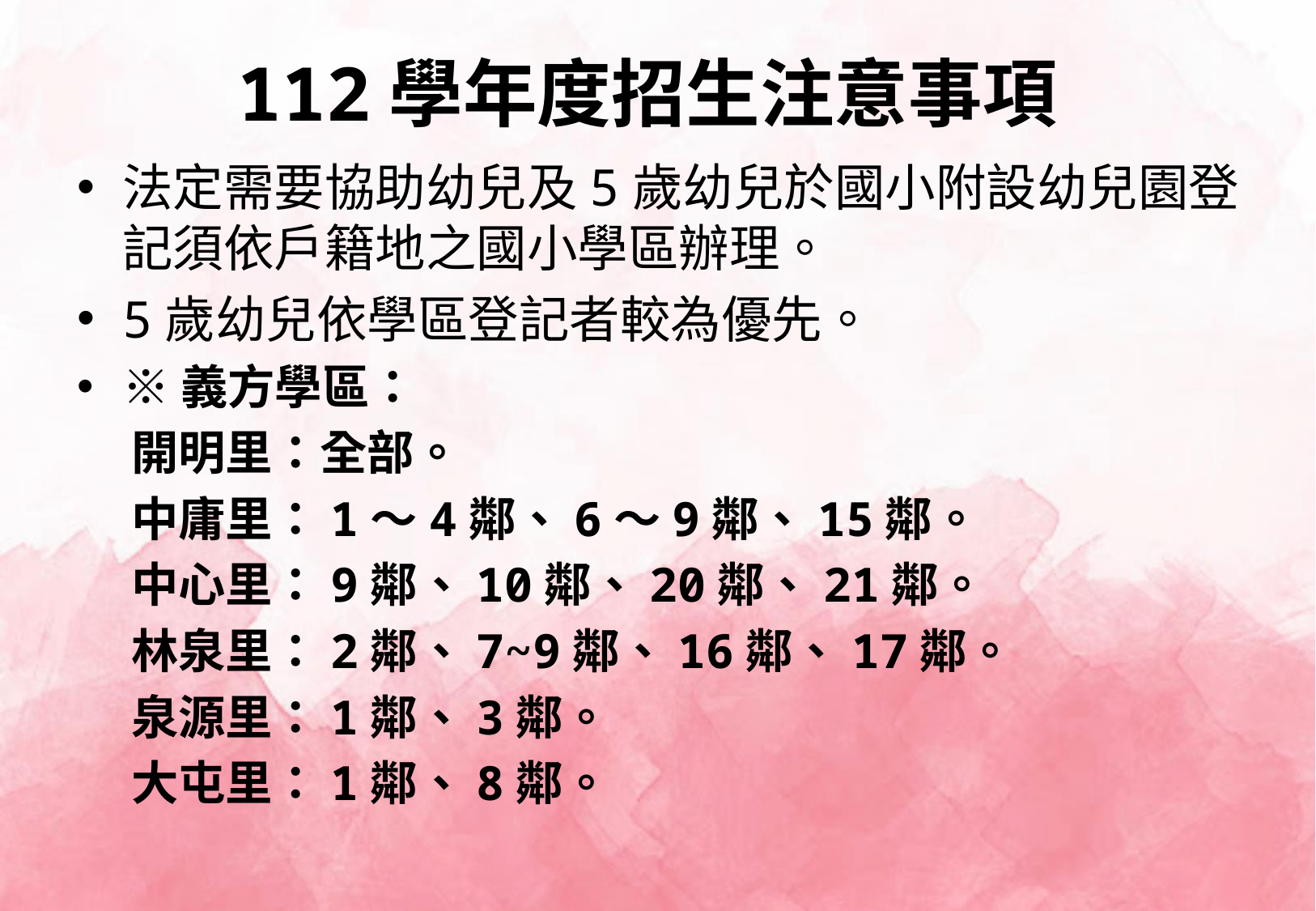

# 112學年度招生注意事項
法定需要協助幼兒及5歲幼兒於國小附設幼兒園登記須依戶籍地之國小學區辦理。
5歲幼兒依學區登記者較為優先。
※義方學區：
    開明里：全部。
    中庸里：1～4鄰、6～9鄰、15鄰。
    中心里：9鄰、10鄰、20鄰、21鄰。
    林泉里：2鄰、7~9鄰、16鄰、17鄰。
    泉源里：1鄰、3鄰。
    大屯里：1鄰、8鄰。